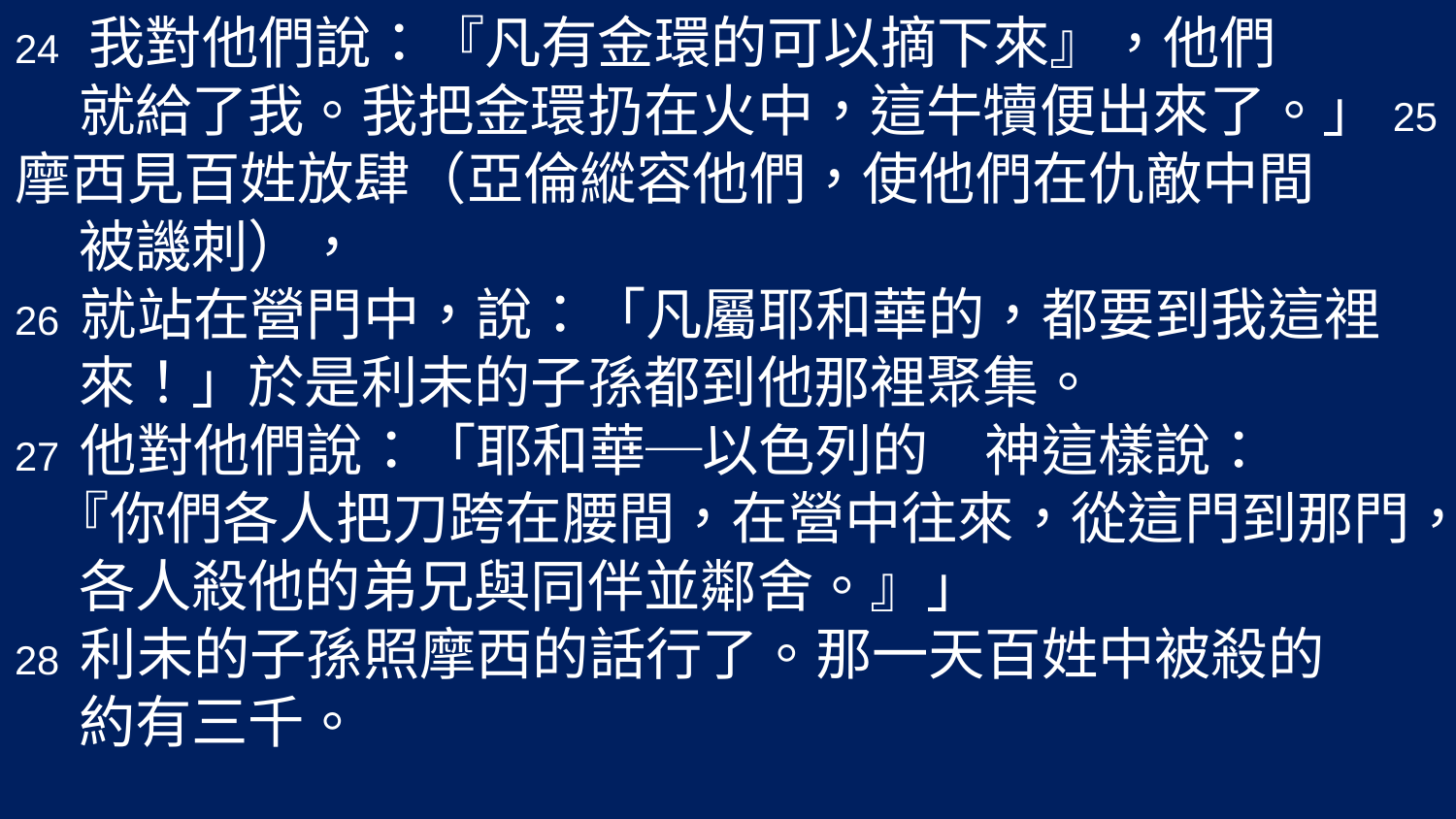

24 我對他們說：『凡有金環的可以摘下來』，他們
    就給了我。我把金環扔在火中，這牛犢便出來了。」25 摩西見百姓放肆（亞倫縱容他們，使他們在仇敵中間
    被譏刺），
26 就站在營門中，說：「凡屬耶和華的，都要到我這裡
    來！」於是利未的子孫都到他那裡聚集。
27 他對他們說：「耶和華─以色列的　神這樣說：
  『你們各人把刀跨在腰間，在營中往來，從這門到那門，
    各人殺他的弟兄與同伴並鄰舍。』」
28 利未的子孫照摩西的話行了。那一天百姓中被殺的
    約有三千。